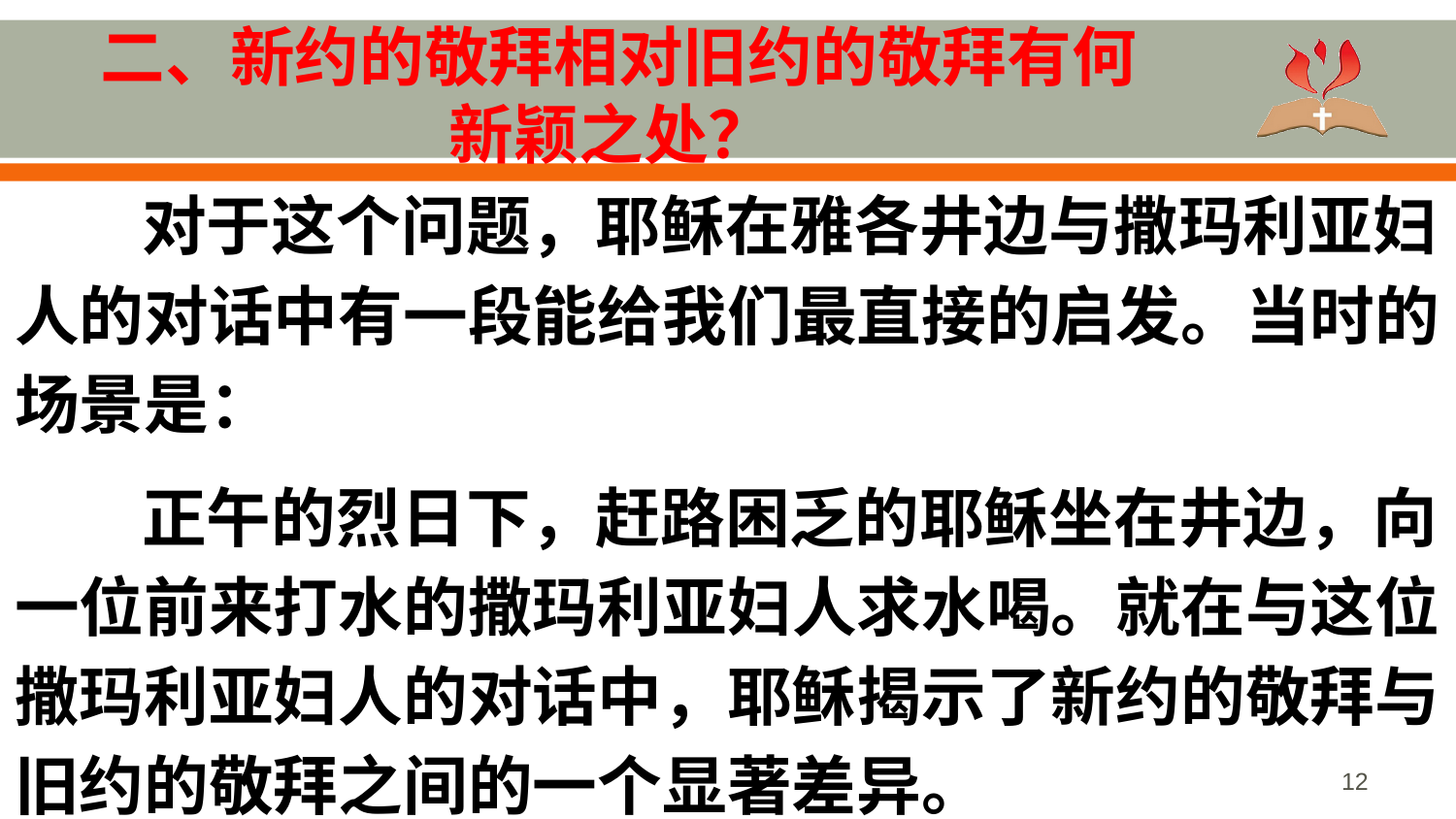

# 二、新约的敬拜相对旧约的敬拜有何新颖之处？
对于这个问题，耶稣在雅各井边与撒玛利亚妇人的对话中有一段能给我们最直接的启发。当时的场景是：
正午的烈日下，赶路困乏的耶稣坐在井边，向一位前来打水的撒玛利亚妇人求水喝。就在与这位撒玛利亚妇人的对话中，耶稣揭示了新约的敬拜与旧约的敬拜之间的一个显著差异。

12